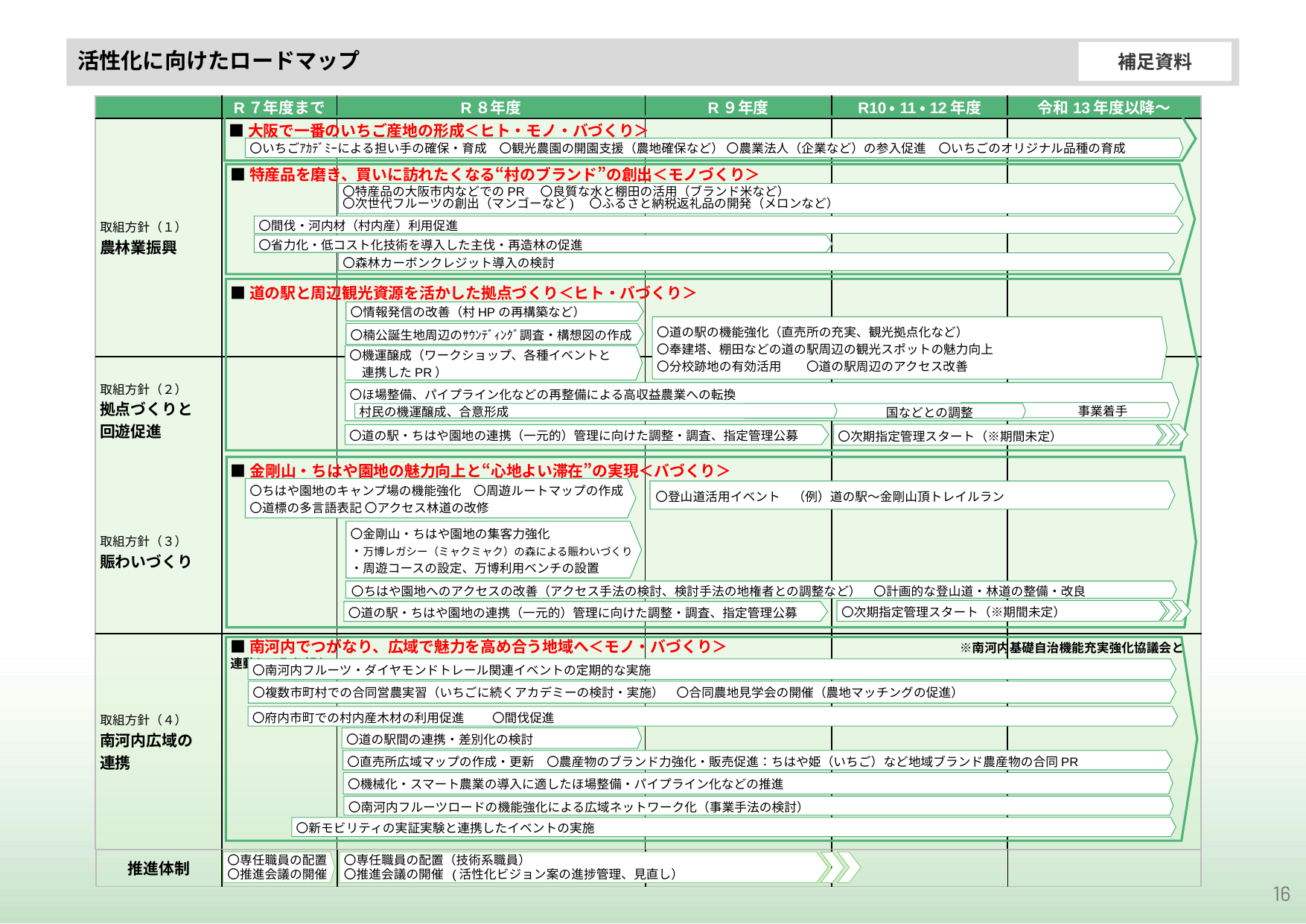

# 活性化に向けたロードマップ
補足資料
|  | R７年度まで | R８年度 | R９年度 | R10・11・12年度 | 令和13年度以降～ |
| --- | --- | --- | --- | --- | --- |
| 取組方針（１） 農林業振興 |  |  |  |  |  |
| 取組方針（２） 拠点づくりと　 回遊促進 取組方針（３） 賑わいづくり |  |  |  |  |  |
| 取組方針（４） 南河内広域の 連携 |  |  |  |  |  |
■大阪で一番のいちご産地の形成＜ヒト・モノ・バづくり＞
〇いちごｱｶﾃﾞﾐｰによる担い手の確保・育成　〇観光農園の開園支援（農地確保など） 〇農業法人（企業など）の参入促進　〇いちごのオリジナル品種の育成
■特産品を磨き、買いに訪れたくなる“村のブランド”の創出＜モノづくり＞

〇森林カーボンクレジット導入の検討
〇特産品の大阪市内などでのPR　〇良質な水と棚田の活用（ブランド米など）
〇次世代フルーツの創出（マンゴーなど)　〇ふるさと納税返礼品の開発（メロンなど）
〇間伐・河内材（村内産）利用促進
〇省力化・低コスト化技術を導入した主伐・再造林の促進
■道の駅と周辺観光資源を活かした拠点づくり＜ヒト・バづくり＞

〇情報発信の改善（村HPの再構築など）
〇道の駅の機能強化（直売所の充実、観光拠点化など）
〇奉建塔、棚田などの道の駅周辺の観光スポットの魅力向上
〇分校跡地の有効活用　　〇道の駅周辺のアクセス改善
〇楠公誕生地周辺のｻｳﾝﾃﾞｨﾝｸﾞ調査・構想図の作成
〇機運醸成（ワークショップ、各種イベントと
　連携したPR）
〇ほ場整備、パイプライン化などの再整備による高収益農業への転換

　　　　　　　　　事業着手
　　　　　　　　　　　国などとの調整
村民の機運醸成、合意形成

〇次期指定管理スタート（※期間未定）

〇道の駅・ちはや園地の連携（一元的）管理に向けた調整・調査、指定管理公募
■金剛山・ちはや園地の魅力向上と“心地よい滞在”の実現＜バづくり＞

〇ちはや園地のキャンプ場の機能強化　〇周遊ルートマップの作成
〇道標の多言語表記 〇アクセス林道の改修
〇登山道活用イベント　（例）道の駅～金剛山頂トレイルラン
〇金剛山・ちはや園地の集客力強化
・万博レガシー（ミャクミャク）の森による賑わいづくり
・周遊コースの設定、万博利用ベンチの設置
〇ちはや園地へのアクセスの改善（アクセス手法の検討、検討手法の地権者との調整など）　〇計画的な登山道・林道の整備・改良
〇道の駅・ちはや園地の連携（一元的）管理に向けた調整・調査、指定管理公募

〇次期指定管理スタート（※期間未定）

■南河内でつがなり、広域で魅力を高め合う地域へ＜モノ・バづくり＞　　　　　　　　　　　　　　　※南河内基礎自治機能充実強化協議会と連動して取り組む

〇南河内フルーツ・ダイヤモンドトレール関連イベントの定期的な実施
〇複数市町村での合同営農実習（いちごに続くアカデミーの検討・実施）　〇合同農地見学会の開催（農地マッチングの促進）
〇府内市町での村内産木材の利用促進　　 〇間伐促進
〇道の駅間の連携・差別化の検討
〇直売所広域マップの作成・更新　〇農産物のブランド力強化・販売促進：ちはや姫（いちご）など地域ブランド農産物の合同PR
〇機械化・スマート農業の導入に適したほ場整備・パイプライン化などの推進
〇南河内フルーツロードの機能強化による広域ネットワーク化（事業手法の検討）
〇新モビリティの実証実験と連携したイベントの実施
| 推進体制 |  |  |  |  |  |
| --- | --- | --- | --- | --- | --- |
〇専任職員の配置
〇推進会議の開催
〇専任職員の配置（技術系職員）
〇推進会議の開催  (活性化ビジョン案の進捗管理、見直し）

16